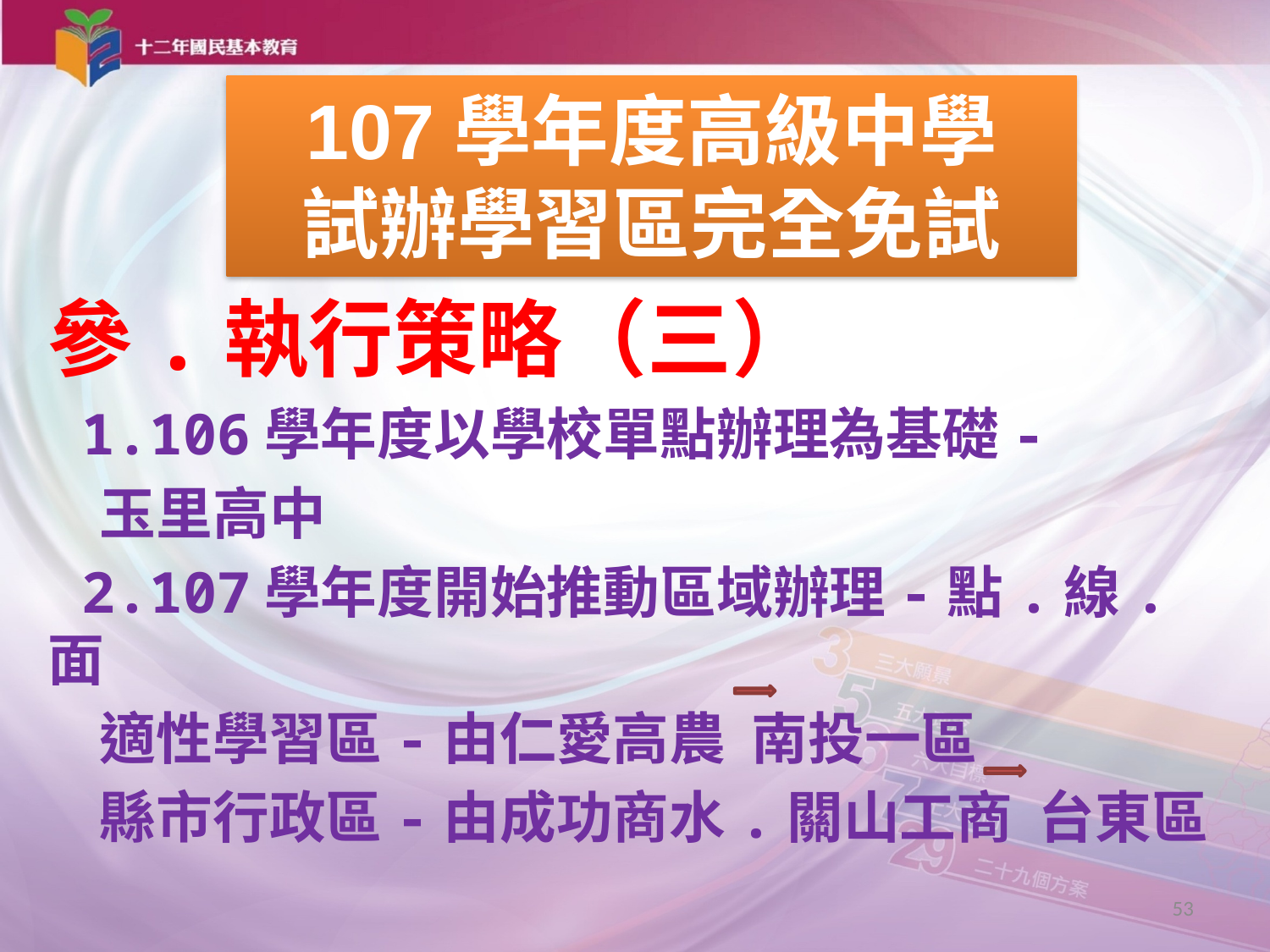

107學年度高級中學
試辦學習區完全免試
參.執行策略（三）
 1.106學年度以學校單點辦理為基礎-
   玉里高中
 2.107學年度開始推動區域辦理-點.線.面
   適性學習區-由仁愛高農  南投一區
   縣市行政區-由成功商水.關山工商  台東區

53